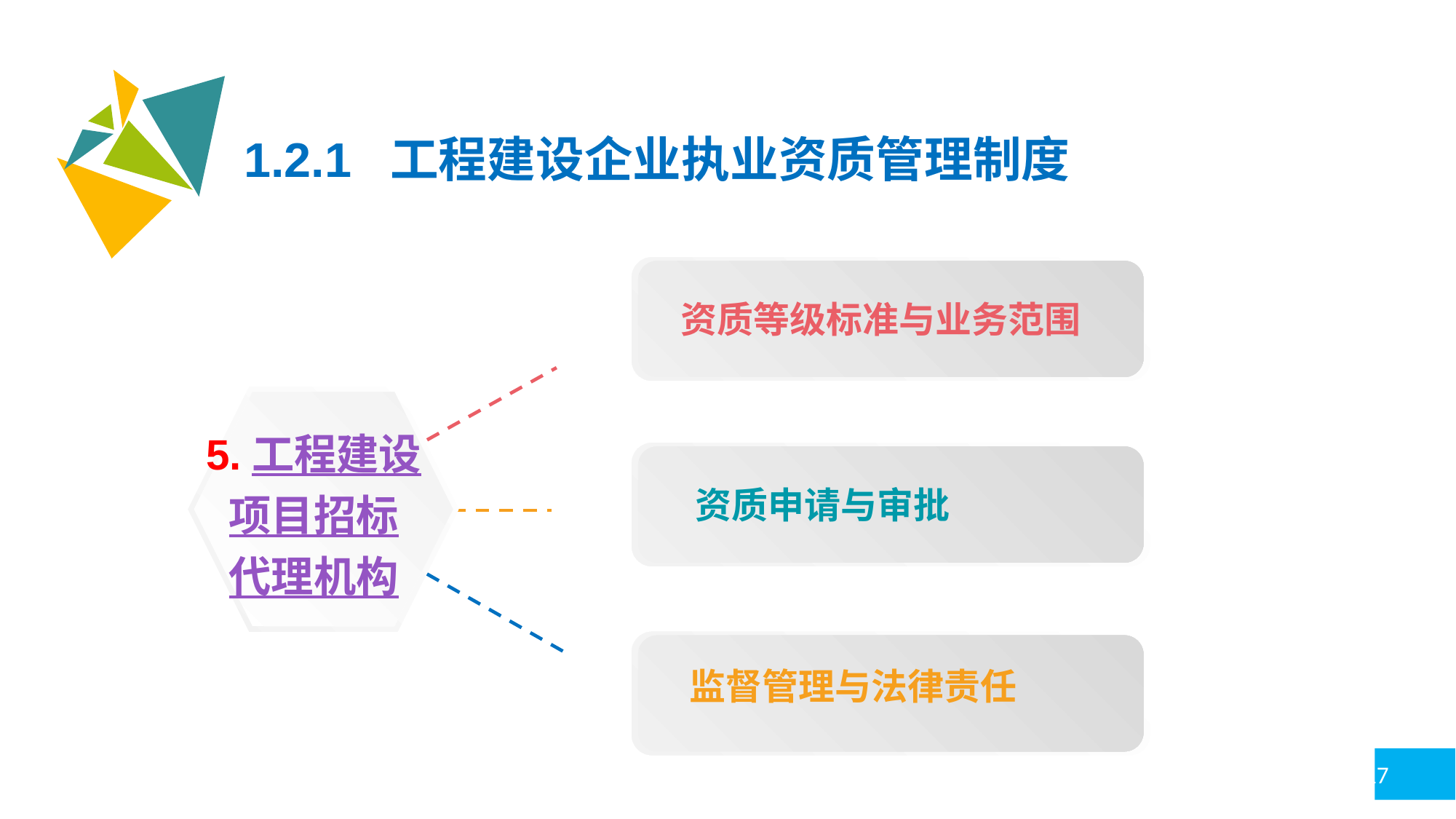

1.2.1  工程建设企业执业资质管理制度

资质等级标准与业务范围

5.工程建设
项目招标
代理机构

资质申请与审批

监督管理与法律责任